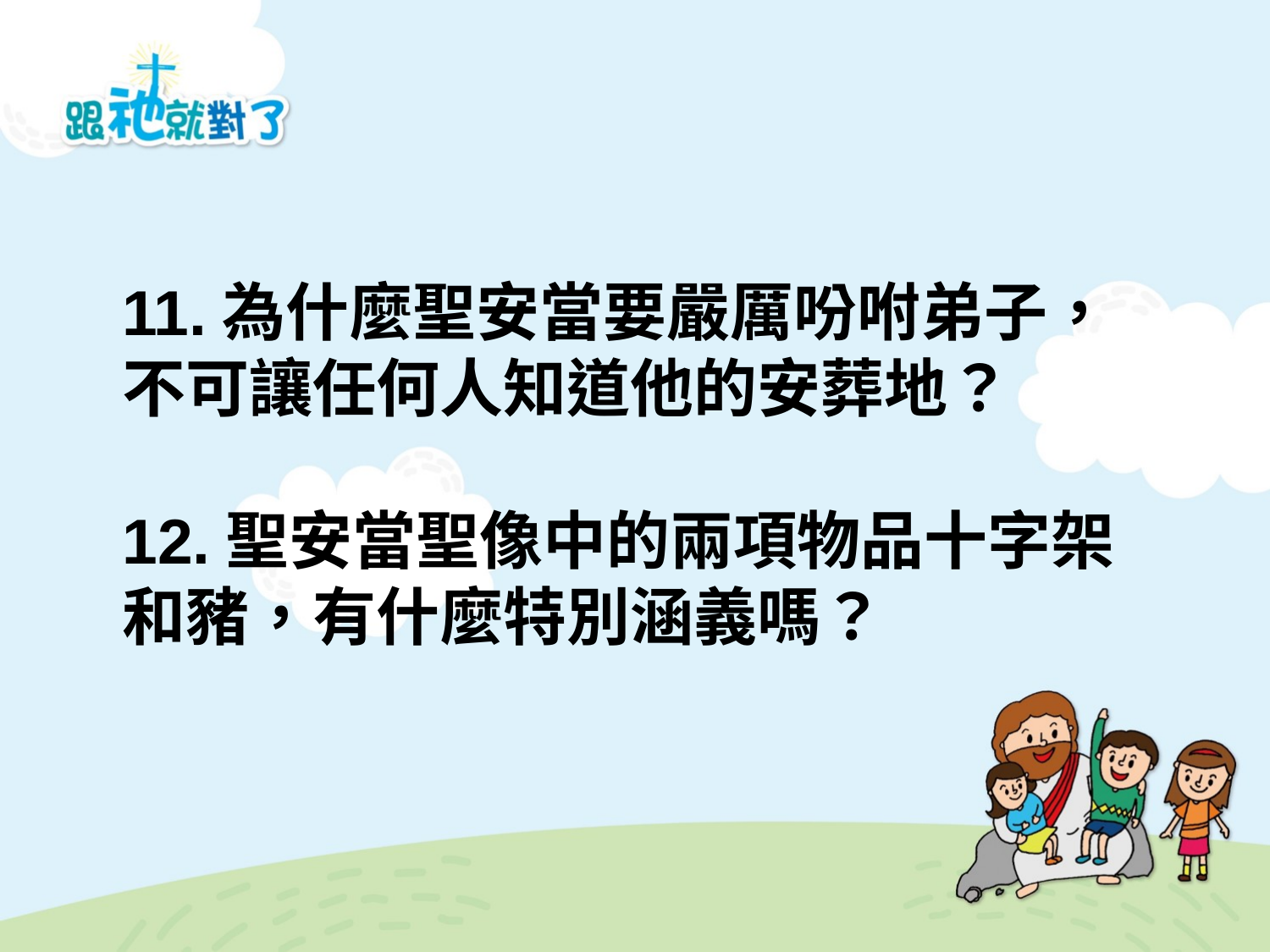

11.為什麼聖安當要嚴厲吩咐弟子，不可讓任何人知道他的安葬地？

12.聖安當聖像中的兩項物品十字架和豬，有什麼特別涵義嗎？